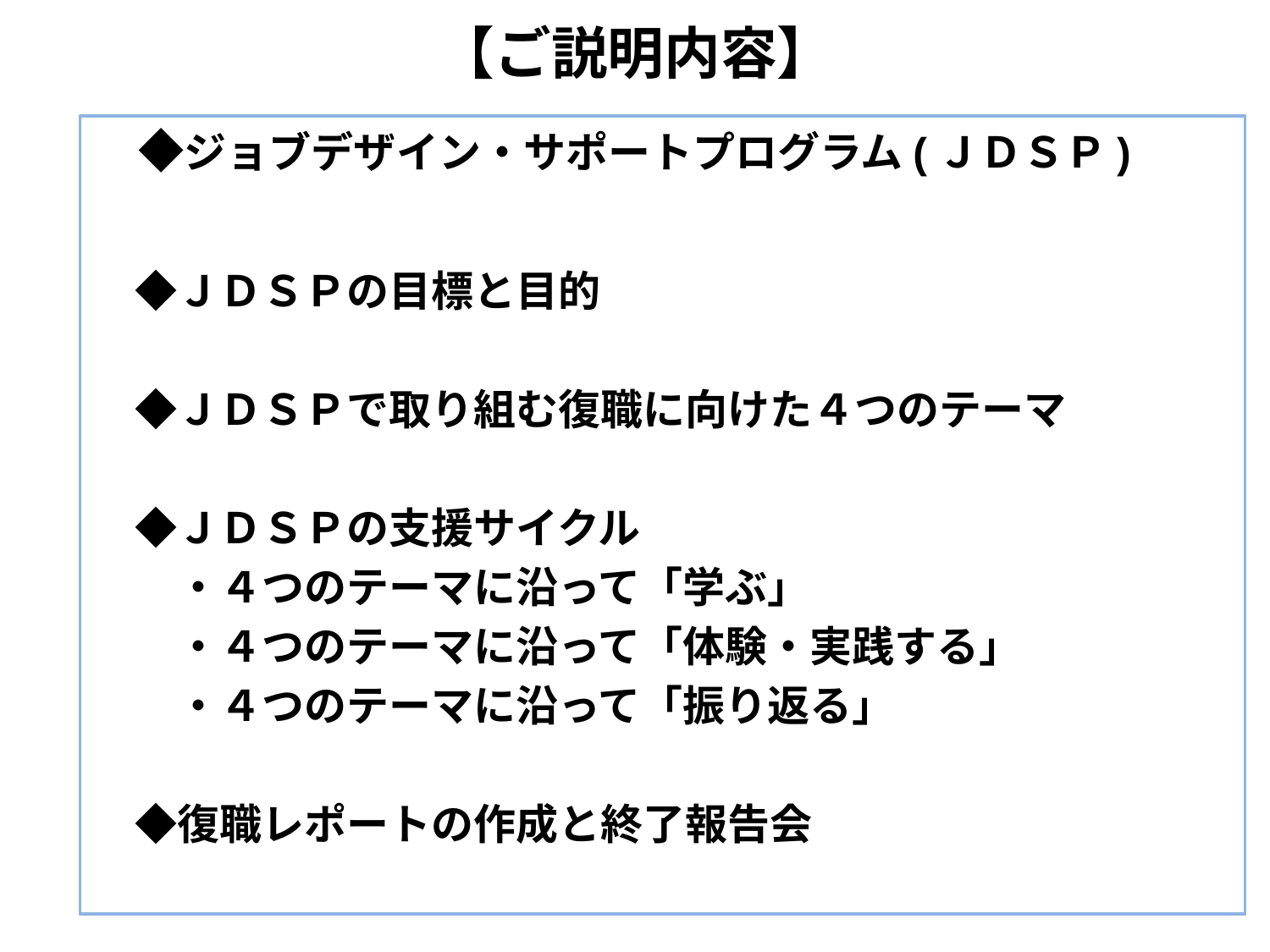

# 【ご説明内容】
　◆ジョブデザイン・サポートプログラム(ＪＤＳＰ)

　◆ＪＤＳＰの目標と目的

　◆ＪＤＳＰで取り組む復職に向けた４つのテーマ

　◆ＪＤＳＰの支援サイクル
　　・４つのテーマに沿って「学ぶ」
　　・４つのテーマに沿って「体験・実践する」
　　・４つのテーマに沿って「振り返る」

　◆復職レポートの作成と終了報告会